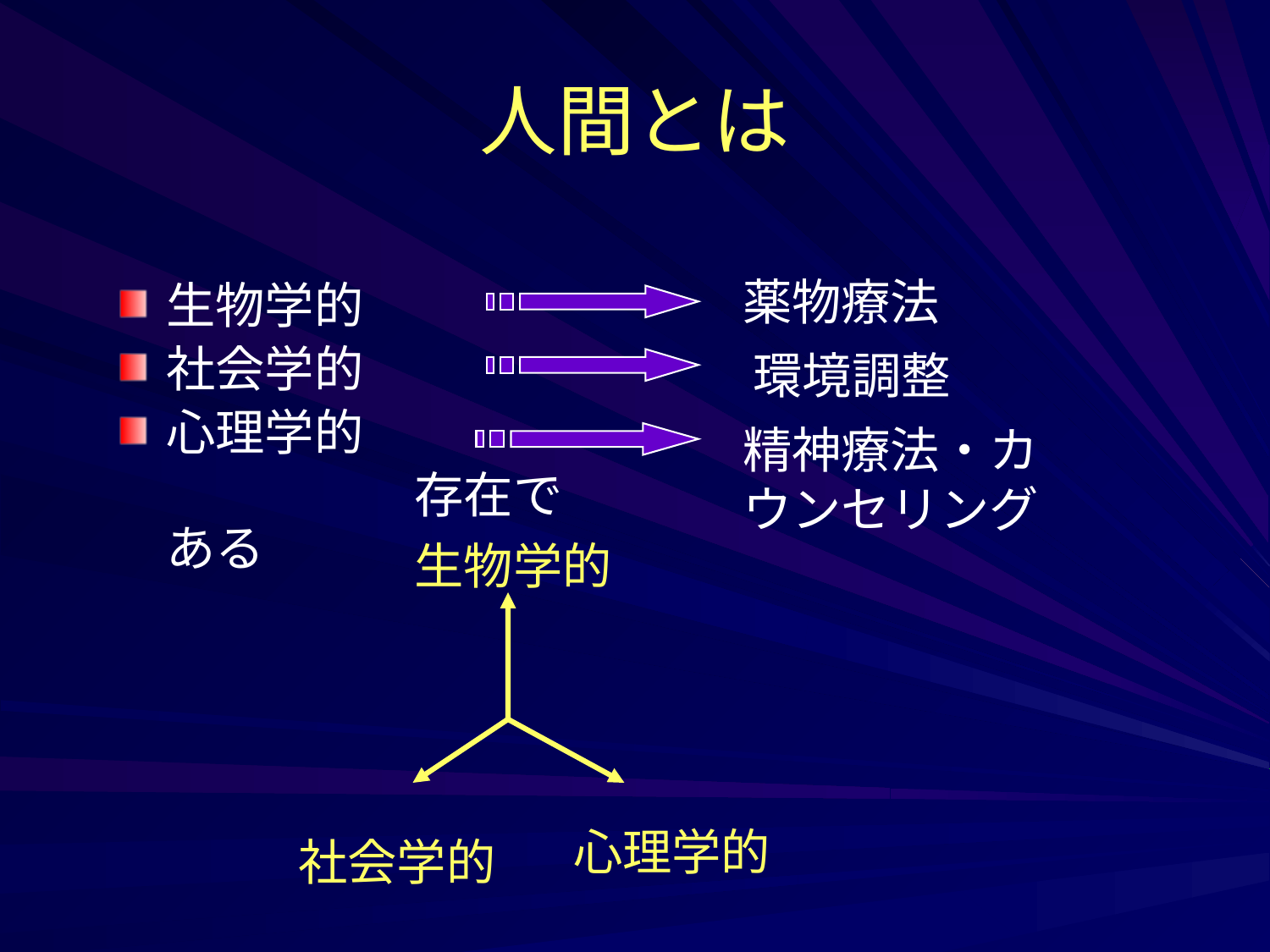

# 人間とは
薬物療法
生物学的
社会学的
心理学的
　　　　　　存在である

環境調整

精神療法・カウンセリング

生物学的

心理学的
社会学的